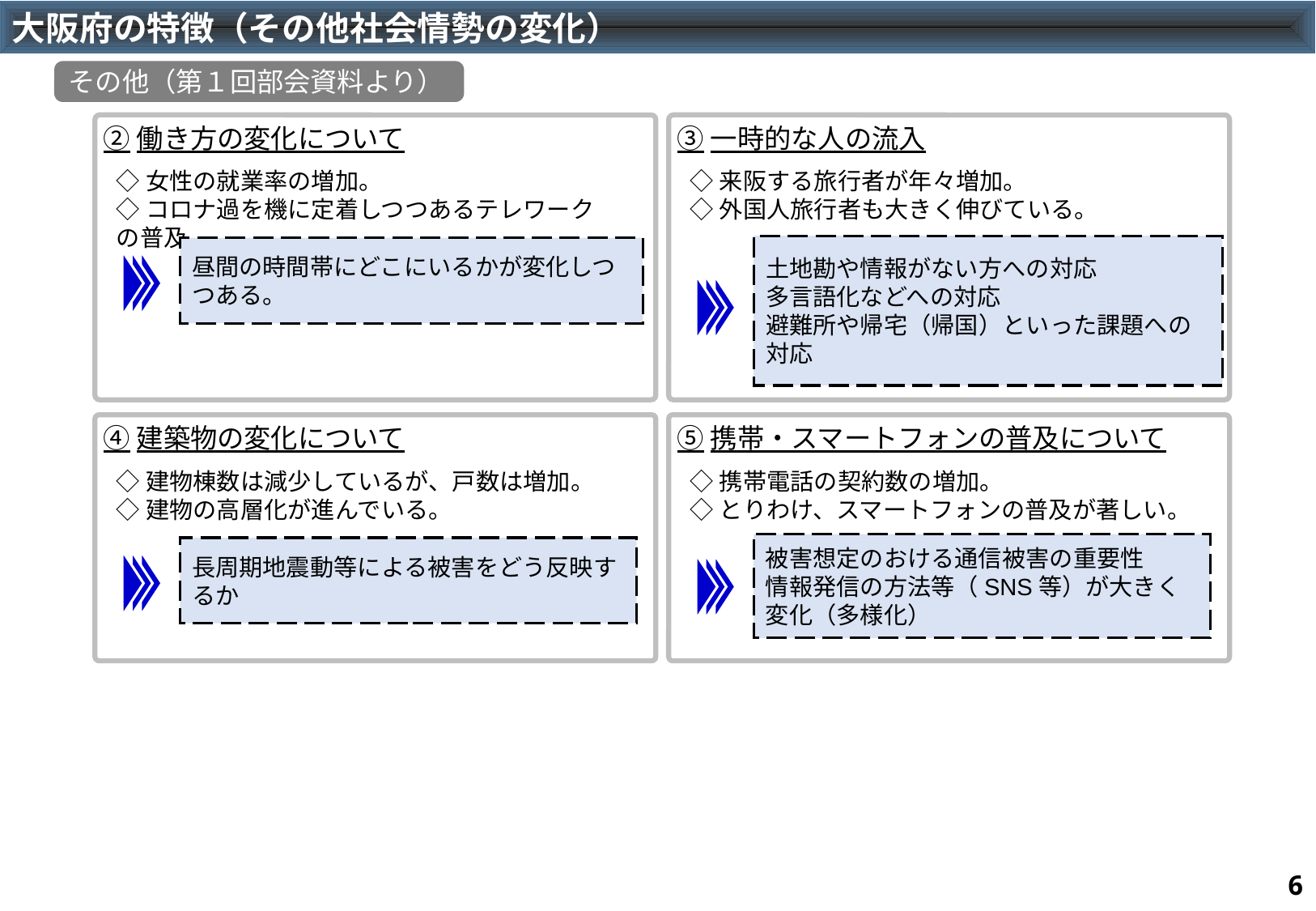

大阪府の特徴（その他社会情勢の変化）
その他（第１回部会資料より）

②働き方の変化について
③一時的な人の流入
◇女性の就業率の増加。
◇コロナ過を機に定着しつつあるテレワークの普及。
◇来阪する旅行者が年々増加。
◇外国人旅行者も大きく伸びている。
土地勘や情報がない方への対応
多言語化などへの対応
避難所や帰宅（帰国）といった課題への対応
昼間の時間帯にどこにいるかが変化しつつある。

④建築物の変化について
⑤携帯・スマートフォンの普及について
◇建物棟数は減少しているが、戸数は増加。
◇建物の高層化が進んでいる。
◇携帯電話の契約数の増加。
◇とりわけ、スマートフォンの普及が著しい。
被害想定のおける通信被害の重要性
情報発信の方法等（SNS等）が大きく変化（多様化）
長周期地震動等による被害をどう反映するか

6